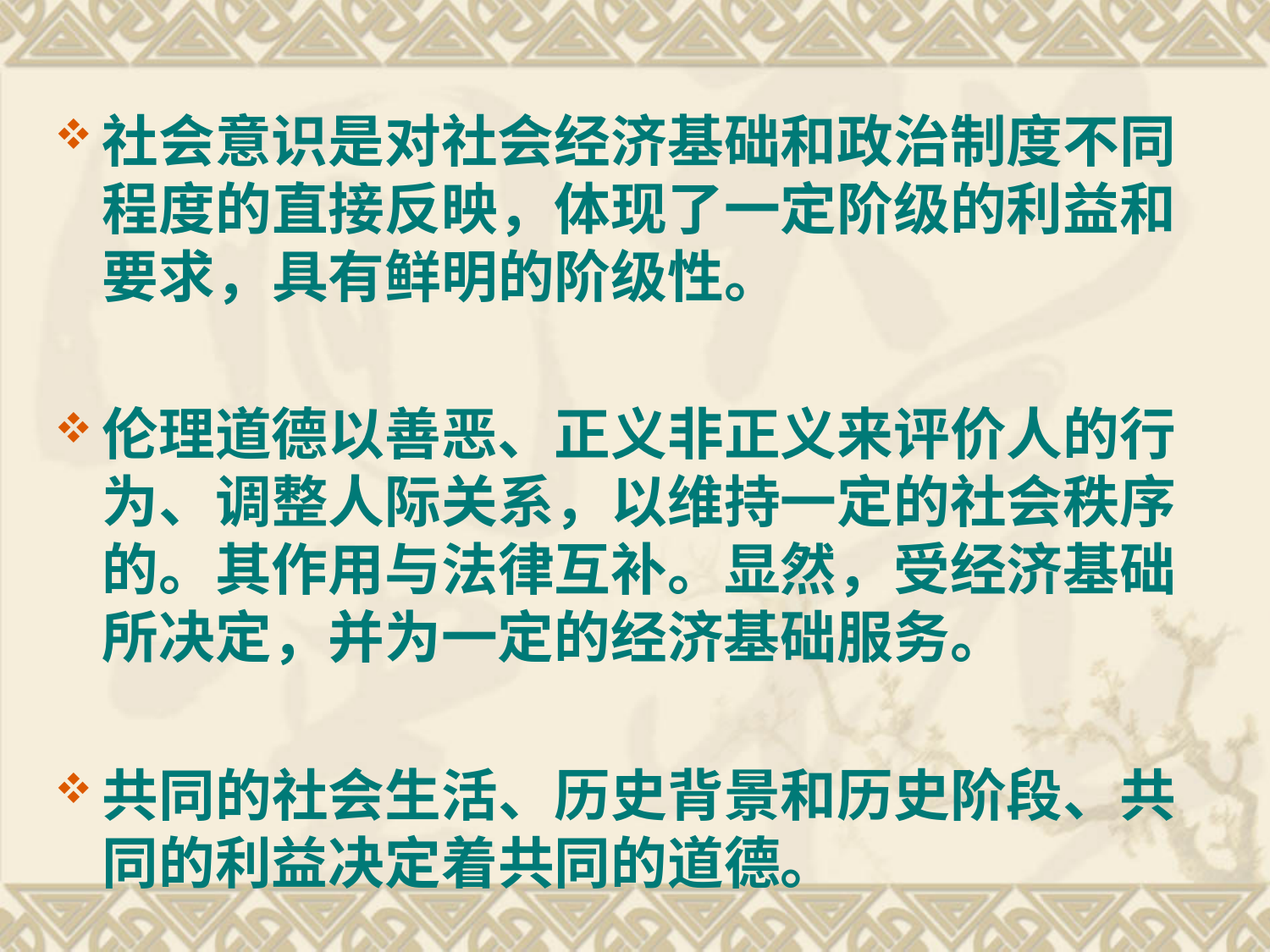

社会意识是对社会经济基础和政治制度不同程度的直接反映，体现了一定阶级的利益和要求，具有鲜明的阶级性。

伦理道德以善恶、正义非正义来评价人的行为、调整人际关系，以维持一定的社会秩序的。其作用与法律互补。显然，受经济基础所决定，并为一定的经济基础服务。

共同的社会生活、历史背景和历史阶段、共同的利益决定着共同的道德。